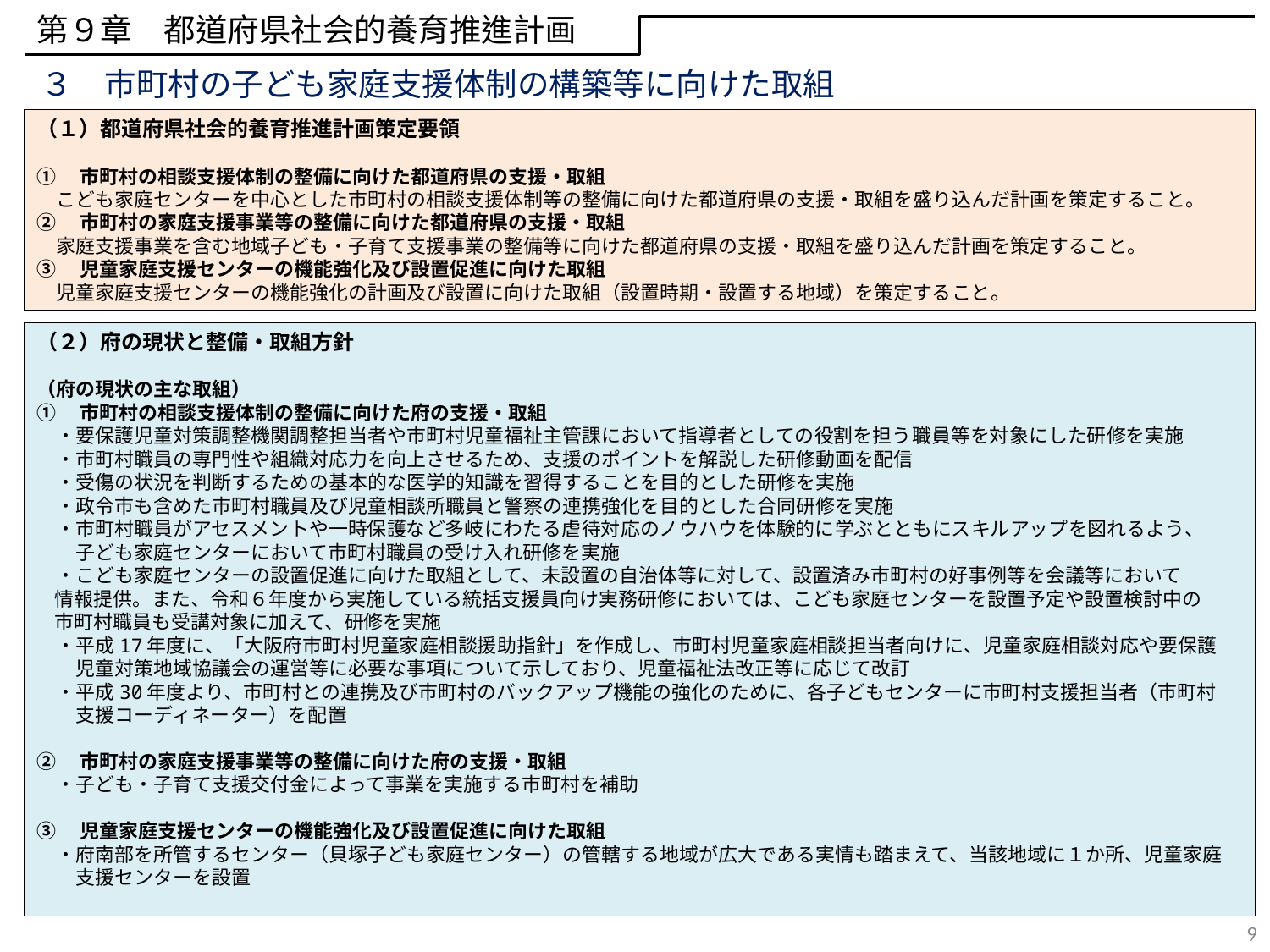

第９章　都道府県社会的養育推進計画
３　市町村の子ども家庭支援体制の構築等に向けた取組
（１）都道府県社会的養育推進計画策定要領

①　市町村の相談支援体制の整備に向けた都道府県の支援・取組
　こども家庭センターを中心とした市町村の相談支援体制等の整備に向けた都道府県の支援・取組を盛り込んだ計画を策定すること。
②　市町村の家庭支援事業等の整備に向けた都道府県の支援・取組
　家庭支援事業を含む地域子ども・子育て支援事業の整備等に向けた都道府県の支援・取組を盛り込んだ計画を策定すること。
③　児童家庭支援センターの機能強化及び設置促進に向けた取組
　児童家庭支援センターの機能強化の計画及び設置に向けた取組（設置時期・設置する地域）を策定すること。
（２）府の現状と整備・取組方針

（府の現状の主な取組）
①　市町村の相談支援体制の整備に向けた府の支援・取組
　・要保護児童対策調整機関調整担当者や市町村児童福祉主管課において指導者としての役割を担う職員等を対象にした研修を実施
　・市町村職員の専門性や組織対応力を向上させるため、支援のポイントを解説した研修動画を配信
　・受傷の状況を判断するための基本的な医学的知識を習得することを目的とした研修を実施
　・政令市も含めた市町村職員及び児童相談所職員と警察の連携強化を目的とした合同研修を実施
　・市町村職員がアセスメントや一時保護など多岐にわたる虐待対応のノウハウを体験的に学ぶとともにスキルアップを図れるよう、
　　子ども家庭センターにおいて市町村職員の受け入れ研修を実施
　・こども家庭センターの設置促進に向けた取組として、未設置の自治体等に対して、設置済み市町村の好事例等を会議等において
    情報提供。また、令和６年度から実施している統括支援員向け実務研修においては、こども家庭センターを設置予定や設置検討中の
    市町村職員も受講対象に加えて、研修を実施
　・平成17年度に、「大阪府市町村児童家庭相談援助指針」を作成し、市町村児童家庭相談担当者向けに、児童家庭相談対応や要保護
　　児童対策地域協議会の運営等に必要な事項について示しており、児童福祉法改正等に応じて改訂
　・平成30年度より、市町村との連携及び市町村のバックアップ機能の強化のために、各子どもセンターに市町村支援担当者（市町村
　　支援コーディネーター）を配置

②　市町村の家庭支援事業等の整備に向けた府の支援・取組
　・子ども・子育て支援交付金によって事業を実施する市町村を補助

③　児童家庭支援センターの機能強化及び設置促進に向けた取組
　・府南部を所管するセンター（貝塚子ども家庭センター）の管轄する地域が広大である実情も踏まえて、当該地域に１か所、児童家庭
　　支援センターを設置
9